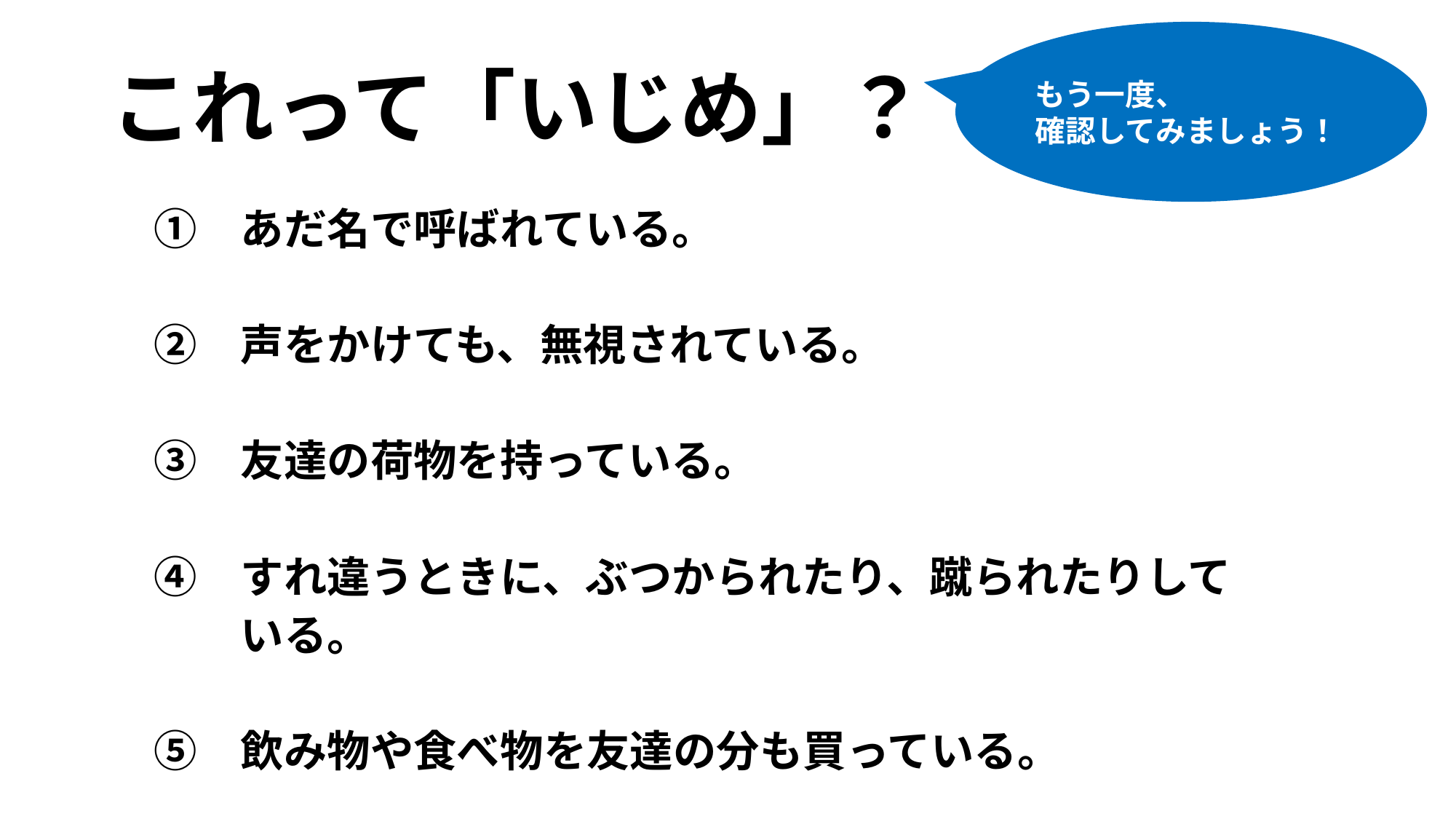

もう一度、
確認してみましょう！
# これって「いじめ」？
　①　あだ名で呼ばれている。

　②　声をかけても、無視されている。

　③　友達の荷物を持っている。

　④　すれ違うときに、ぶつかられたり、蹴られたりして
　　　いる。

　⑤　飲み物や食べ物を友達の分も買っている。